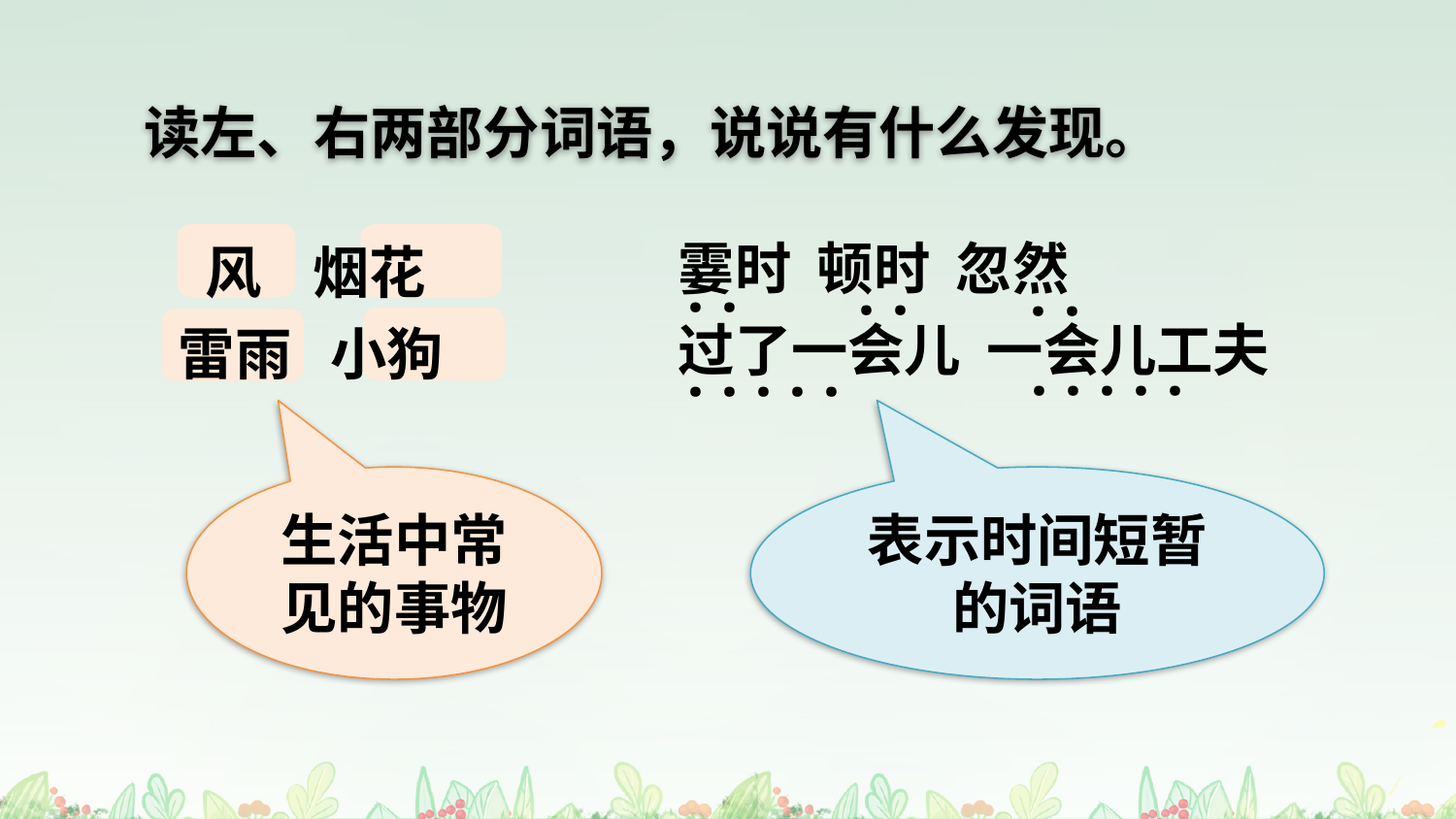

读左、右两部分词语，说说有什么发现。
霎时  顿时  忽然
过了一会儿  一会儿工夫
··
··
··
·····
·····
 风    烟花
雷雨   小狗

生活中常见的事物
表示时间短暂的词语